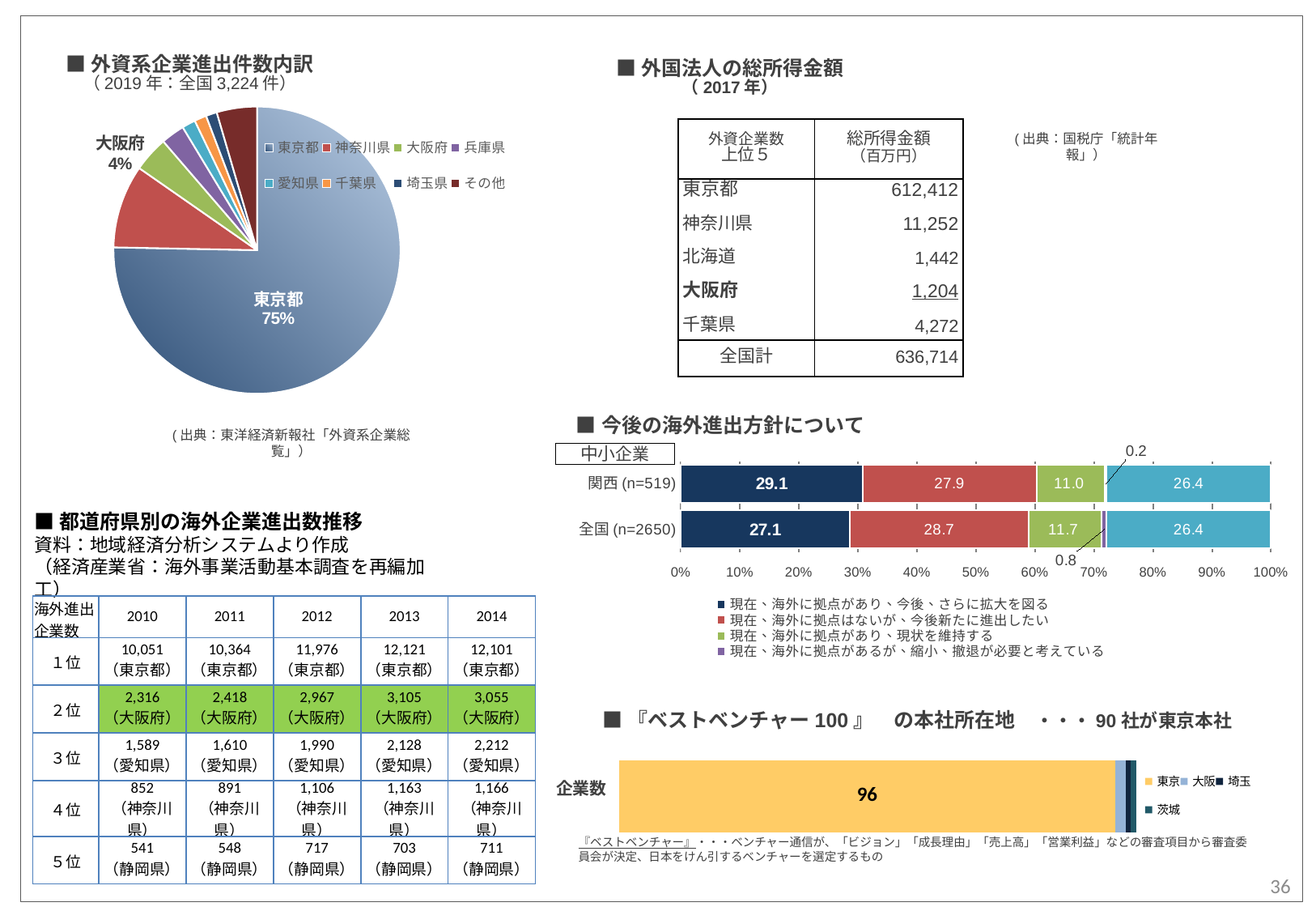

■外資系企業進出件数内訳
（2019年：全国3,224件）
■外国法人の総所得金額
（2017年）

### Chart

| Category |  |
|---|---|
| 東京都 | 2428.0 |
| 神奈川県 | 302.0 |
| 大阪府 | 129.0 |
| 兵庫県 | 86.0 |
| 愛知県 | 49.0 |
| 千葉県 | 44.0 |
| 埼玉県 | 40.0 |
| その他 | 146.0 |
| 外資企業数 上位５ | 総所得金額 （百万円） |
| --- | --- |
| 東京都 神奈川県 北海道 大阪府 千葉県 | 612,412 11,252 1,442 1,204 4,272 |
| 全国計 | 636,714 |
(出典：国税庁「統計年報」）

### Chart: ■今後の海外進出方針について

| Category | 現在、海外に拠点があり、今後、さらに拡大を図る | 現在、海外に拠点はないが、今後新たに進出したい | 現在、海外に拠点があり、現状を維持する | 現在、海外に拠点があるが、縮小、撤退が必要と考えている | 現在、海外に拠点はなく、今後とも海外での事業展開は行わない |
|---|---|---|---|---|---|
| 全国(n=2650) | 27.1 | 28.7 | 11.7 | 0.8 | 26.4 |
| 関西(n=519) | 29.1 | 27.9 | 11.0 | 0.2 | 26.4 |
(出典：東洋経済新報社「外資系企業総覧」）
中小企業
■都道府県別の海外企業進出数推移
資料：地域経済分析システムより作成
（経済産業省：海外事業活動基本調査を再編加工）
| 海外進出 企業数 | 2010 | 2011 | 2012 | 2013 | 2014 |
| --- | --- | --- | --- | --- | --- |
| １位 | 10,051 （東京都） | 10,364 （東京都） | 11,976 （東京都） | 12,121 （東京都） | 12,101 （東京都） |
| ２位 | 2,316 （大阪府） | 2,418 （大阪府） | 2,967 （大阪府） | 3,105 （大阪府） | 3,055 （大阪府） |
| ３位 | 1,589 （愛知県） | 1,610 （愛知県） | 1,990 （愛知県） | 2,128 （愛知県） | 2,212 （愛知県） |
| ４位 | 852 （神奈川県） | 891 （神奈川県） | 1,106 （神奈川県） | 1,163 （神奈川県） | 1,166 （神奈川県） |
| ５位 | 541 （静岡県） | 548 （静岡県） | 717 （静岡県） | 703 （静岡県） | 711 （静岡県） |
■『ベストベンチャー100』　の本社所在地　・・・90社が東京本社

### Chart

| Category | 東京 | 大阪 | 埼玉 | 茨城 |
|---|---|---|---|---|
企業数
『ベストベンチャー』・・・ベンチャー通信が、「ビジョン」「成長理由」「売上高」「営業利益」などの審査項目から審査委員会が決定、日本をけん引するベンチャーを選定するもの
36